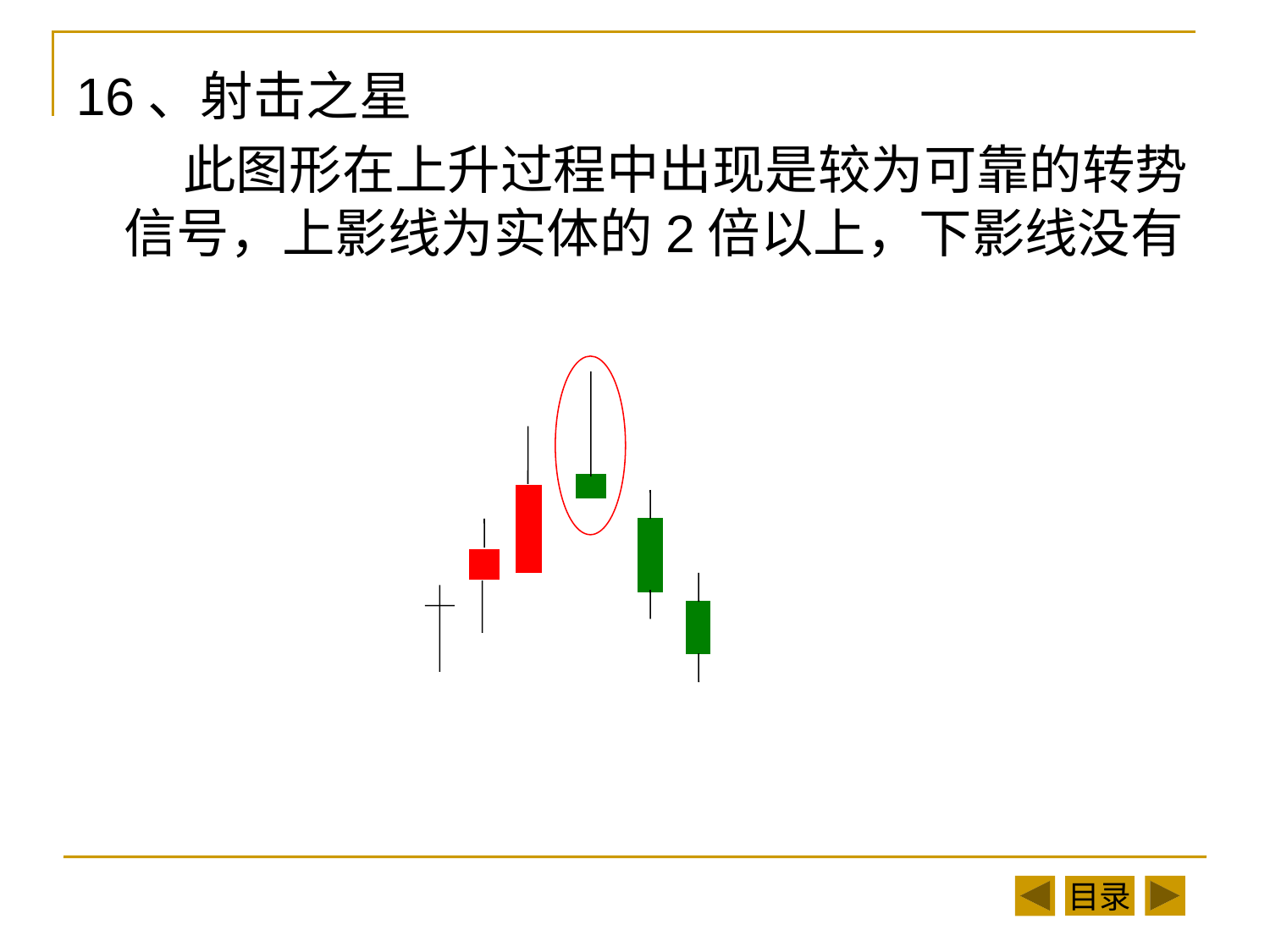

16、射击之星
        此图形在上升过程中出现是较为可靠的转势信号，上影线为实体的2倍以上，下影线没有